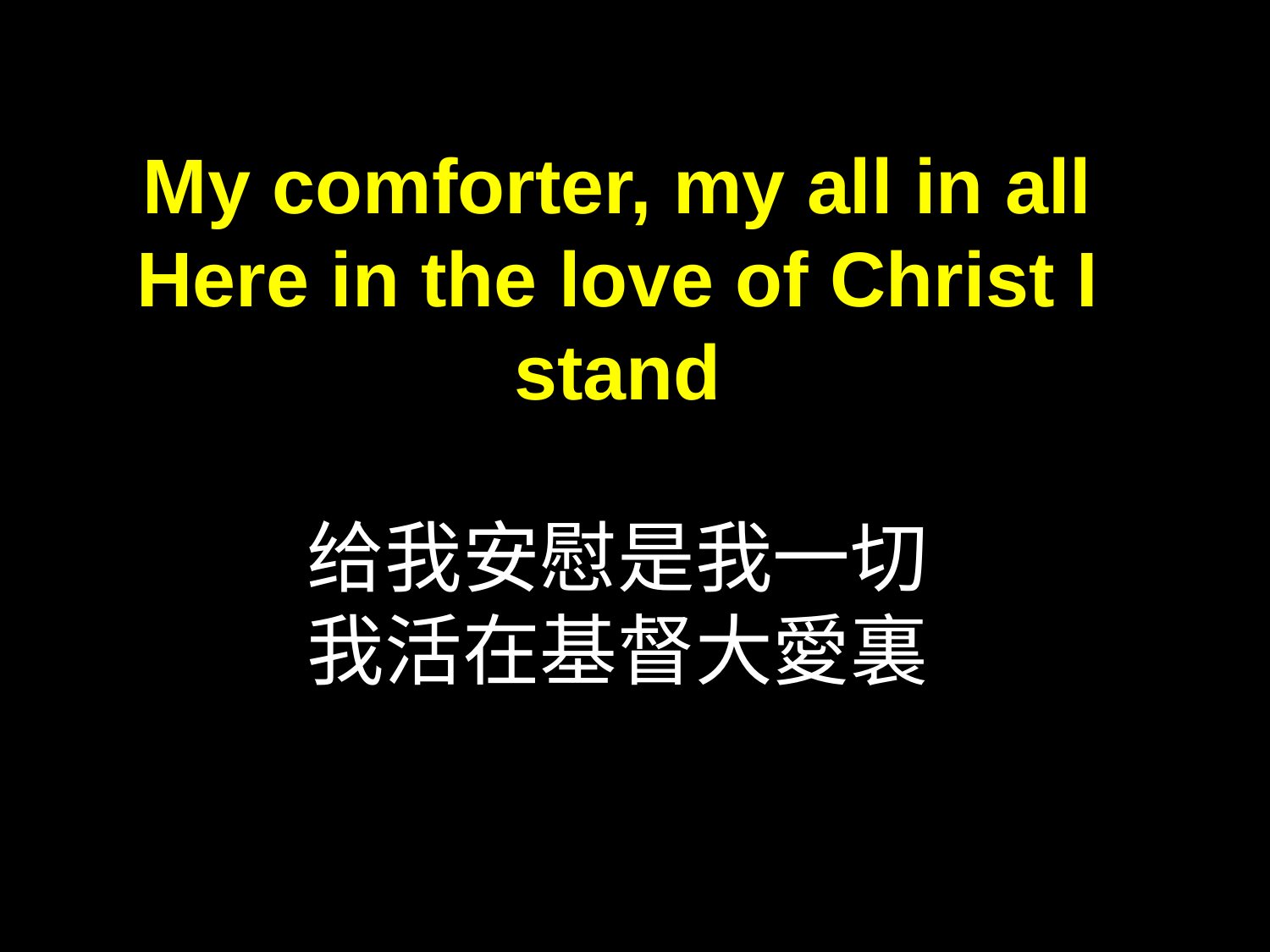

My comforter, my all in all
Here in the love of Christ I stand

给我安慰是我一切
我活在基督大愛裏